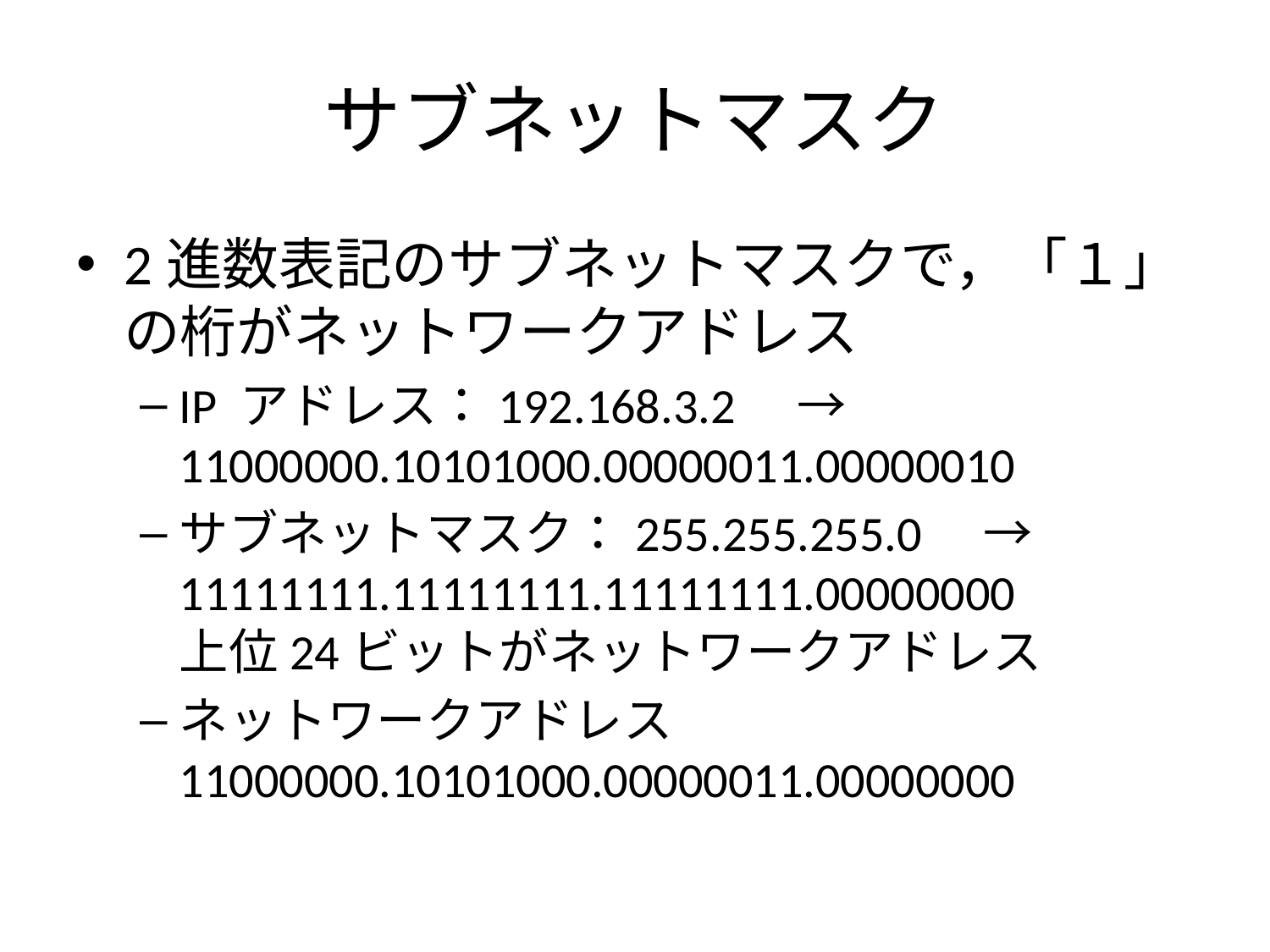

# サブネットマスク
2進数表記のサブネットマスクで，「１」の桁がネットワークアドレス
IP アドレス：192.168.3.2　→
11000000.10101000.00000011.00000010
サブネットマスク：255.255.255.0　→
11111111.11111111.11111111.00000000
上位24ビットがネットワークアドレス
ネットワークアドレス
11000000.10101000.00000011.00000000